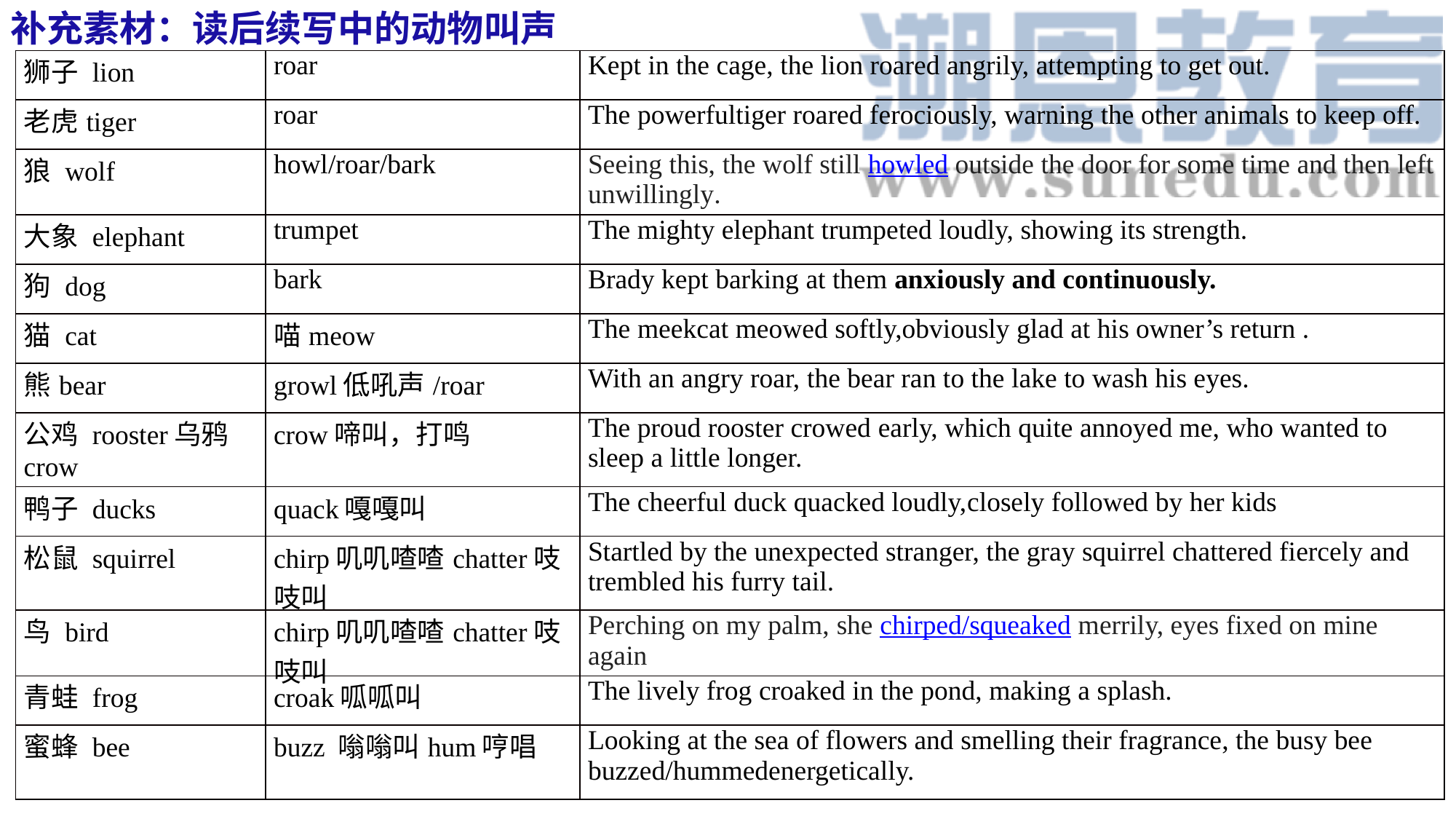

补充素材：读后续写中的动物叫声
| 狮子 lion | roar | Kept in the cage, the lion roared angrily, attempting to get out. |
| --- | --- | --- |
| 老虎tiger | roar | The powerfultiger roared ferociously, warning the other animals to keep off. |
| 狼 wolf | howl/roar/bark | Seeing this, the wolf still howled outside the door for some time and then left unwillingly. |
| 大象 elephant | trumpet | The mighty elephant trumpeted loudly, showing its strength. |
| 狗 dog | bark | Brady kept barking at them anxiously and continuously. |
| 猫 cat | 喵meow | The meekcat meowed softly,obviously glad at his owner’s return . |
| 熊bear | growl低吼声/roar | With an angry roar, the bear ran to the lake to wash his eyes. |
| 公鸡 rooster乌鸦 crow | crow啼叫，打鸣 | The proud rooster crowed early, which quite annoyed me, who wanted to sleep a little longer. |
| 鸭子 ducks | quack嘎嘎叫 | The cheerful duck quacked loudly,closely followed by her kids |
| 松鼠 squirrel | chirp叽叽喳喳chatter吱吱叫 | Startled by the unexpected stranger, the gray squirrel chattered fiercely and trembled his furry tail. |
| 鸟 bird | chirp叽叽喳喳chatter吱吱叫 | Perching on my palm, she chirped/squeaked merrily, eyes fixed on mine again |
| 青蛙 frog | croak呱呱叫 | The lively frog croaked in the pond, making a splash. |
| 蜜蜂 bee | buzz 嗡嗡叫hum哼唱 | Looking at the sea of flowers and smelling their fragrance, the busy bee buzzed/hummedenergetically. |